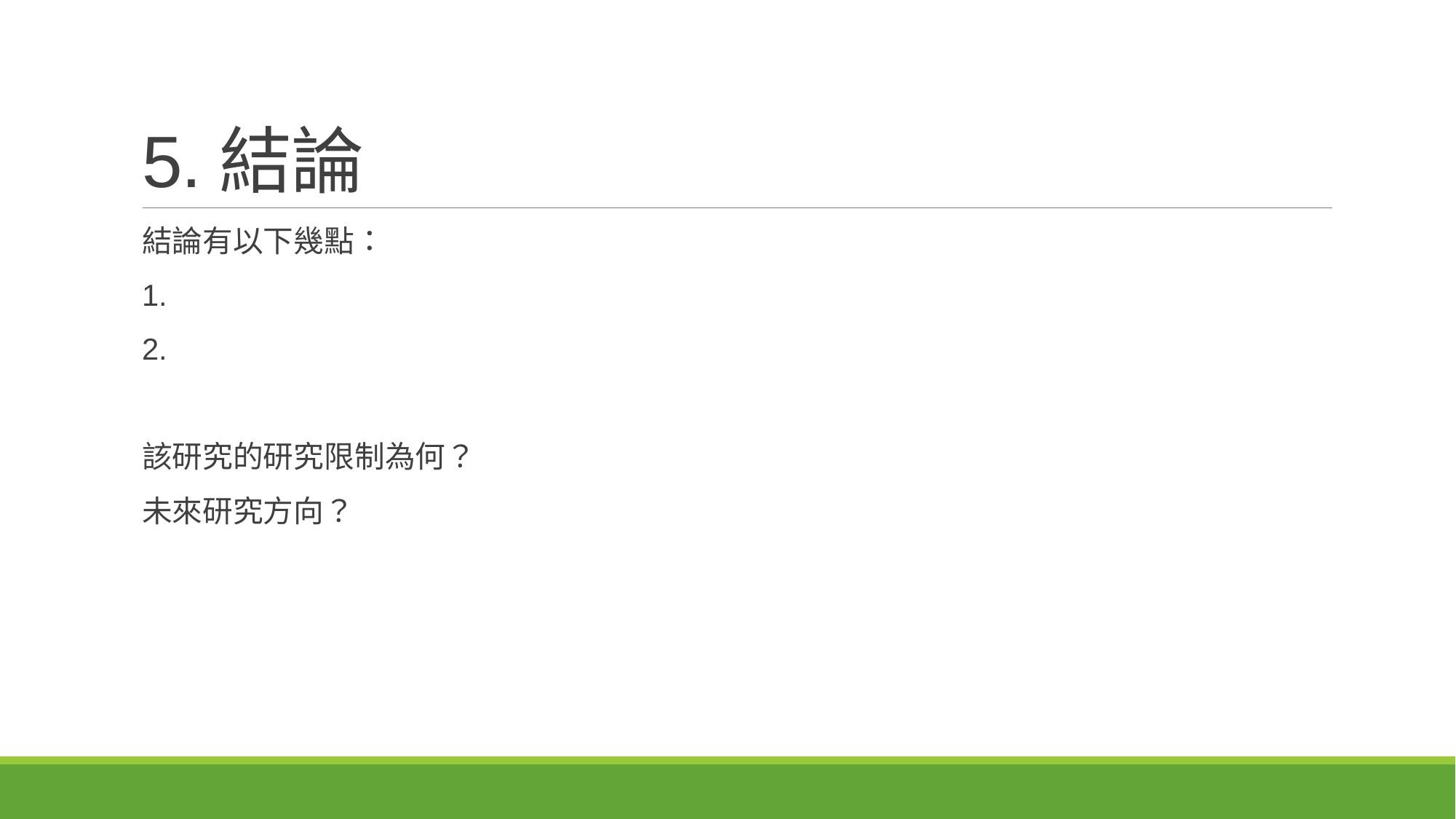

# 5.結論
結論有以下幾點：
1.
2.

該研究的研究限制為何？
未來研究方向？